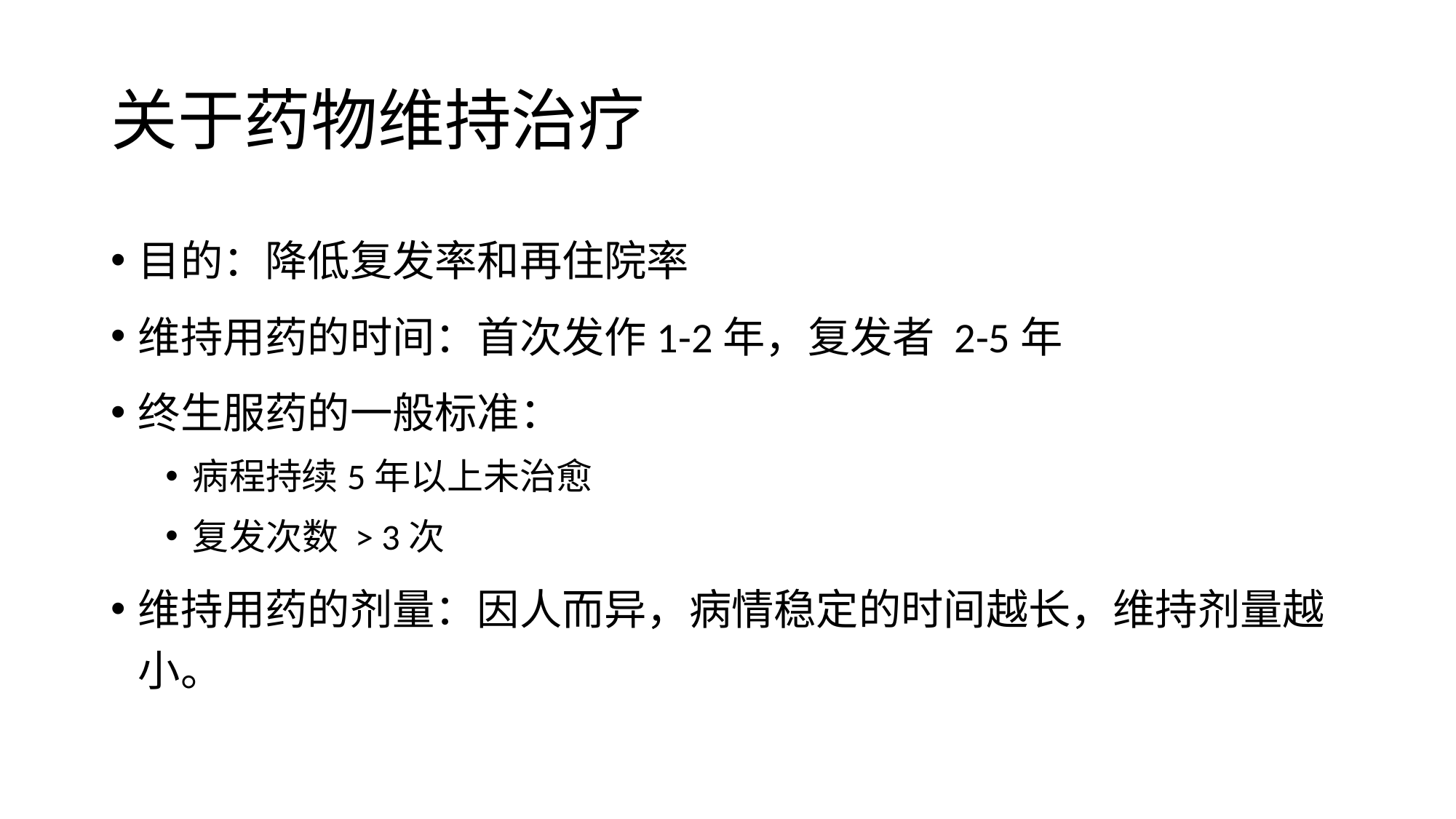

# 关于药物维持治疗
目的：降低复发率和再住院率
维持用药的时间：首次发作1-2年，复发者 2-5年
终生服药的一般标准：
病程持续5年以上未治愈
复发次数 > 3次
维持用药的剂量：因人而异，病情稳定的时间越长，维持剂量越小。
38